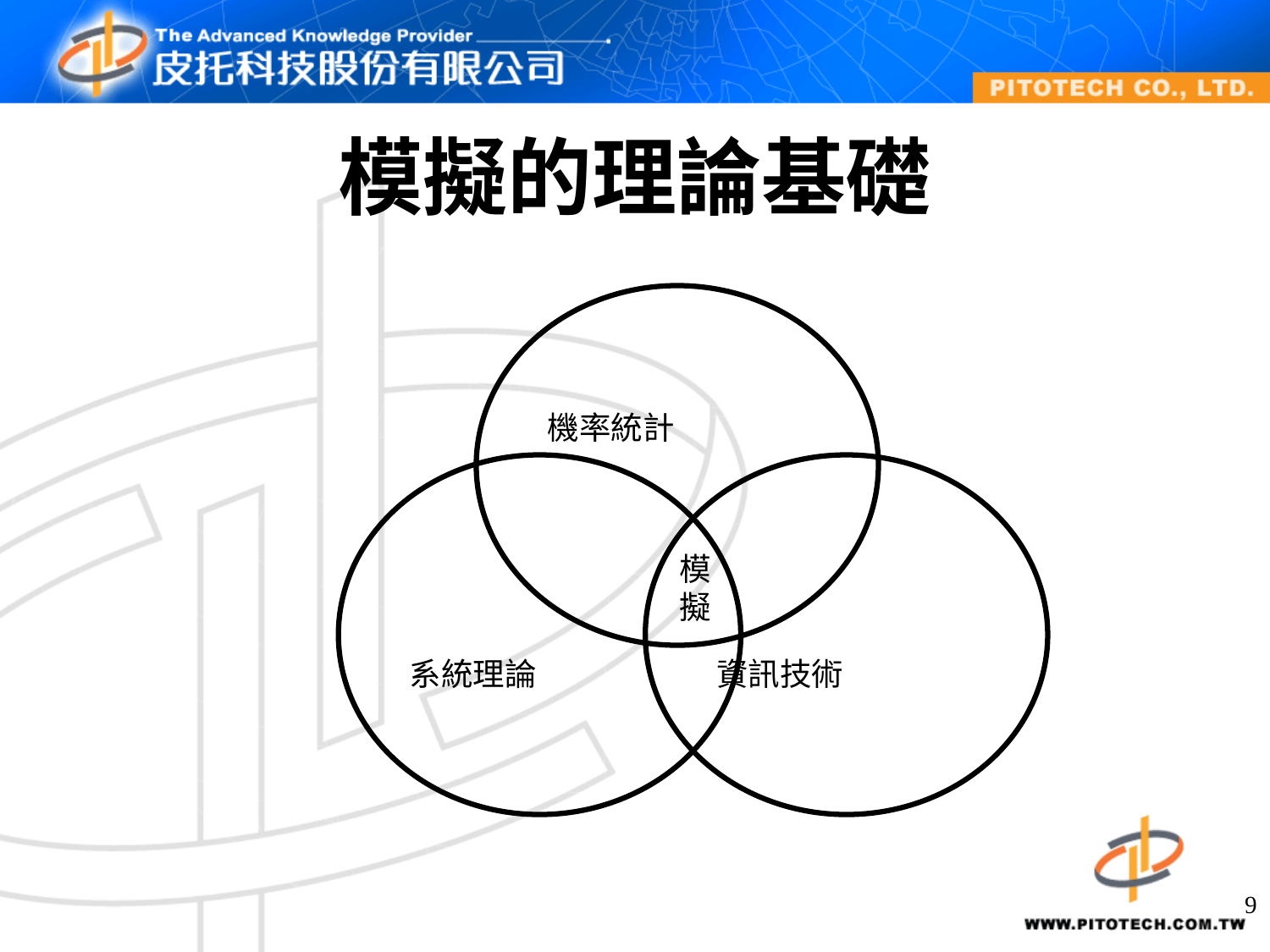

# 模擬的理論基礎
機率統計

系統理論

資訊技術
模
擬
9